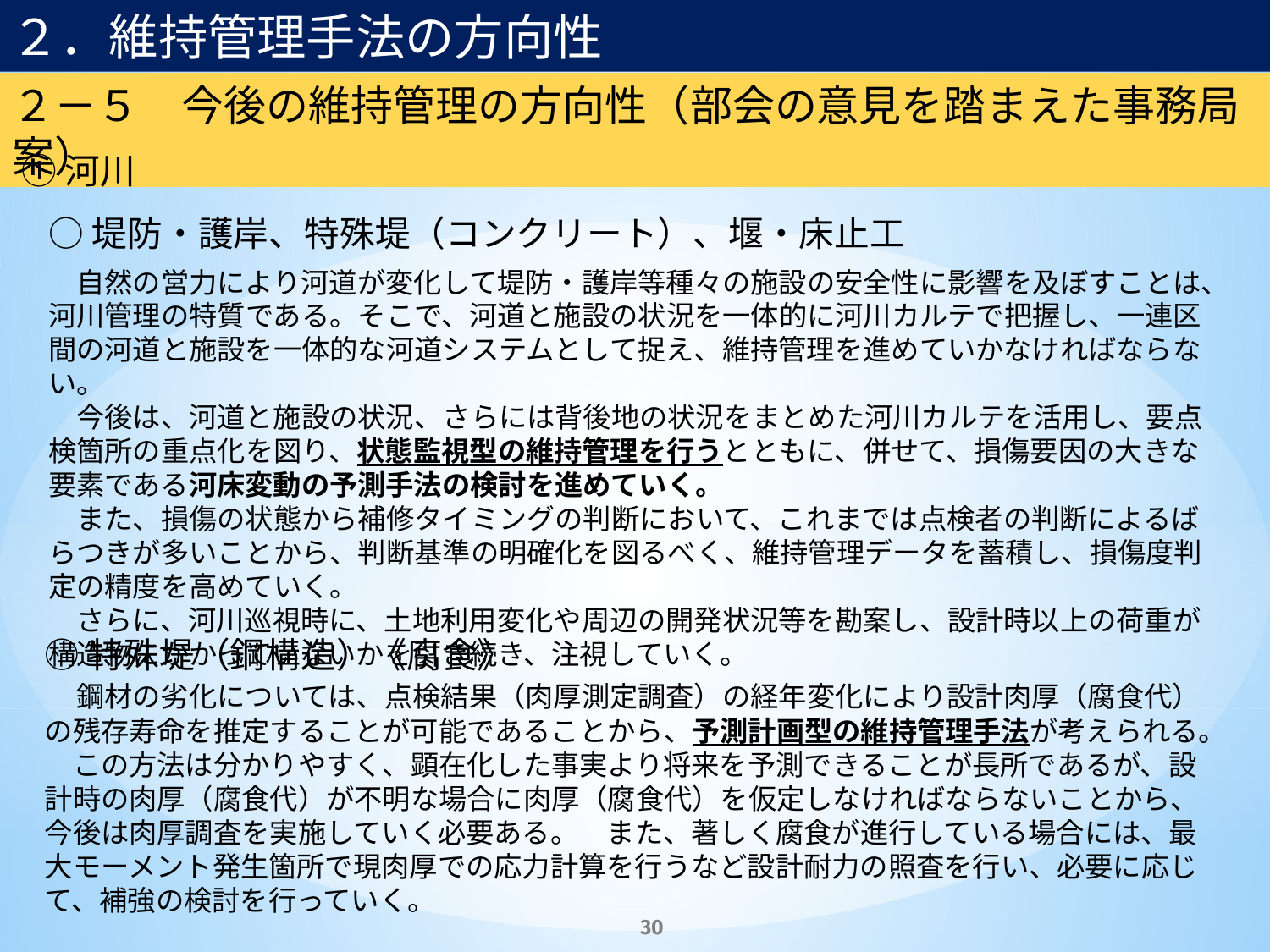

２．維持管理手法の方向性
２－５　今後の維持管理の方向性（部会の意見を踏まえた事務局案）
①河川
○堤防・護岸、特殊堤（コンクリート）、堰・床止工

　自然の営力により河道が変化して堤防・護岸等種々の施設の安全性に影響を及ぼすことは、河川管理の特質である。そこで、河道と施設の状況を一体的に河川カルテで把握し、一連区間の河道と施設を一体的な河道システムとして捉え、維持管理を進めていかなければならない。
　今後は、河道と施設の状況、さらには背後地の状況をまとめた河川カルテを活用し、要点検箇所の重点化を図り、状態監視型の維持管理を行うとともに、併せて、損傷要因の大きな要素である河床変動の予測手法の検討を進めていく。
　また、損傷の状態から補修タイミングの判断において、これまでは点検者の判断によるばらつきが多いことから、判断基準の明確化を図るべく、維持管理データを蓄積し、損傷度判定の精度を高めていく。
　さらに、河川巡視時に、土地利用変化や周辺の開発状況等を勘案し、設計時以上の荷重が構造物にかかっていないかを引き続き、注視していく。
　特殊堤（コンクリート）について、劣化要因として塩害が顕著な区間にあるものについては、データ蓄積をを行い、予測計画型の維持管理の検討を進めていく。
○堤防・護岸、特殊堤（コンクリート）、堰・床止工

　自然の営力により河道が変化して堤防・護岸等種々の施設の安全性に影響を及ぼすことは、河川管理の特質である。そこで、河道と施設の状況を一体的に河川カルテで把握し、一連区間の河道と施設を一体的な河道システムとして捉え、維持管理を進めていかなければならない。
　今後は、河道と施設の状況、さらには背後地の状況をまとめた河川カルテを活用し、要点検箇所の重点化を図り、状態監視型の維持管理を行うとともに、併せて、損傷要因の大きな要素である河床変動の予測手法の検討を進めていく。
　また、損傷の状態から補修タイミングの判断において、これまでは点検者の判断によるばらつきが多いことから、判断基準の明確化を図るべく、維持管理データを蓄積し、損傷度判定の精度を高めていく。
　さらに、河川巡視時に、土地利用変化や周辺の開発状況等を勘案し、設計時以上の荷重が構造物にかかっていないかを引き続き、注視していく。
○特殊堤（鋼構造）《腐食》
　鋼材の劣化については、点検結果（肉厚測定調査）の経年変化により設計肉厚（腐食代）の残存寿命を推定することが可能であることから、予測計画型の維持管理手法が考えられる。
　この方法は分かりやすく、顕在化した事実より将来を予測できることが長所であるが、設計時の肉厚（腐食代）が不明な場合に肉厚（腐食代）を仮定しなければならないことから、今後は肉厚調査を実施していく必要ある。　また、著しく腐食が進行している場合には、最大モーメント発生箇所で現肉厚での応力計算を行うなど設計耐力の照査を行い、必要に応じて、補強の検討を行っていく。
30